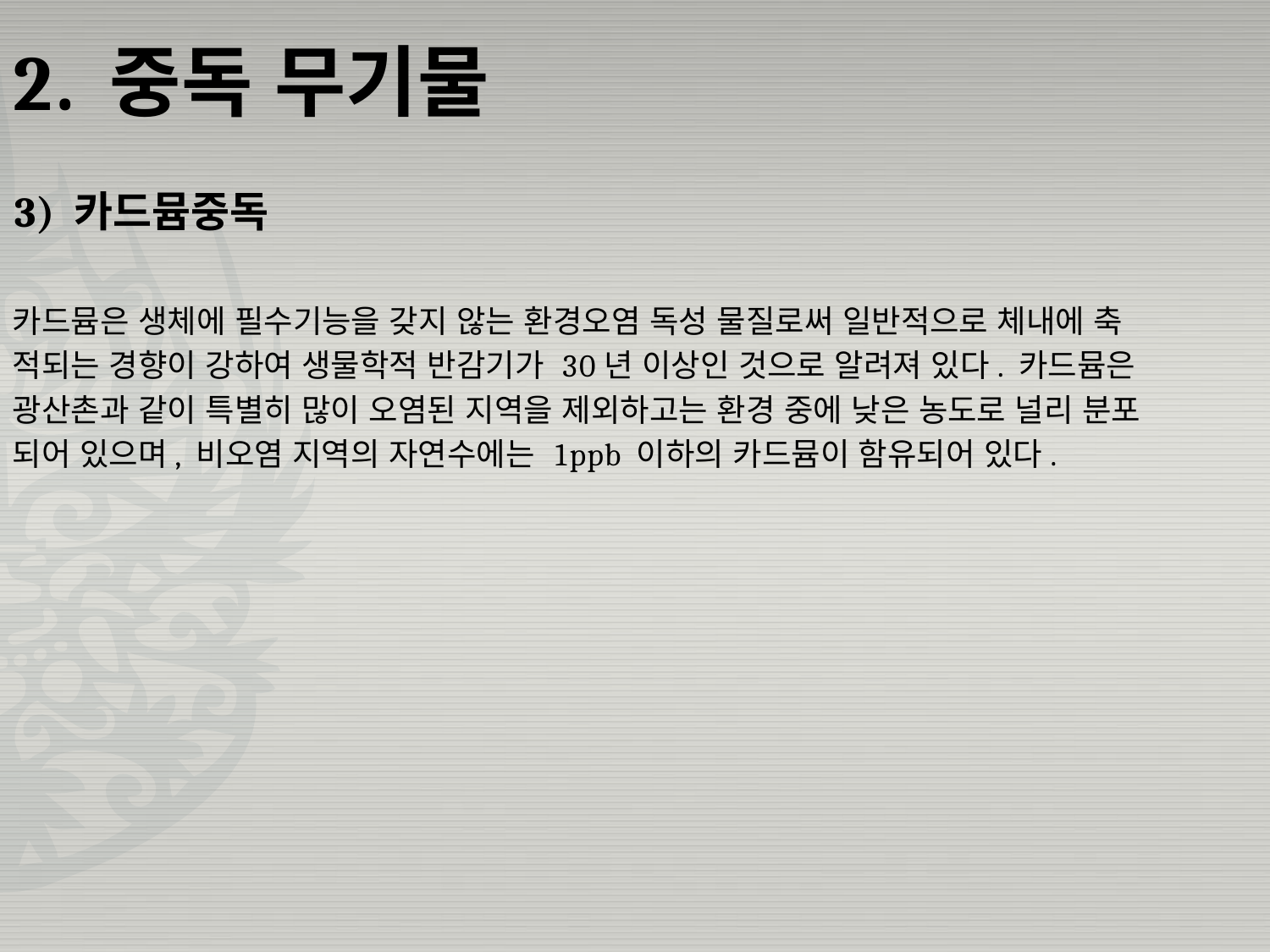

# 2. 중독 무기물
3) 카드뮴중독

카드뮴은 생체에 필수기능을 갖지 않는 환경오염 독성 물질로써 일반적으로 체내에 축
적되는 경향이 강하여 생물학적 반감기가 30년 이상인 것으로 알려져 있다. 카드뮴은
광산촌과 같이 특별히 많이 오염된 지역을 제외하고는 환경 중에 낮은 농도로 널리 분포
되어 있으며, 비오염 지역의 자연수에는 1ppb 이하의 카드뮴이 함유되어 있다.